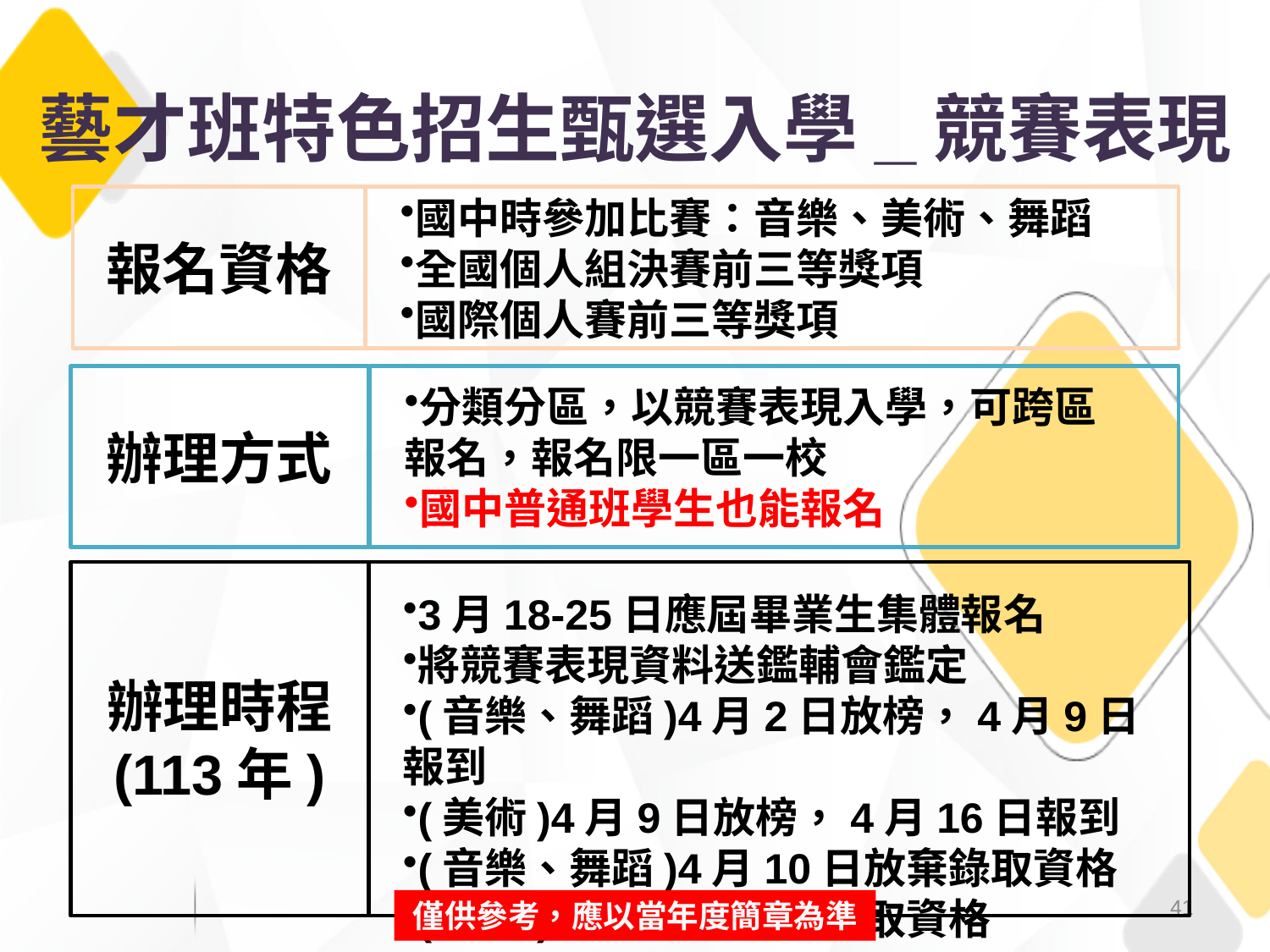

# 藝才班特色招生甄選入學_競賽表現
報名資格
國中時參加比賽：音樂、美術、舞蹈
全國個人組決賽前三等獎項
國際個人賽前三等獎項
分類分區，以競賽表現入學，可跨區報名，報名限一區一校
國中普通班學生也能報名
辦理方式
辦理時程
(113年)
3月18-25日應屆畢業生集體報名
將競賽表現資料送鑑輔會鑑定
(音樂、舞蹈)4月2日放榜，4月9日報到
(美術)4月9日放榜，4月16日報到
(音樂、舞蹈)4月10日放棄錄取資格
(美術)4月17日放棄錄取資格
41
僅供參考，應以當年度簡章為準